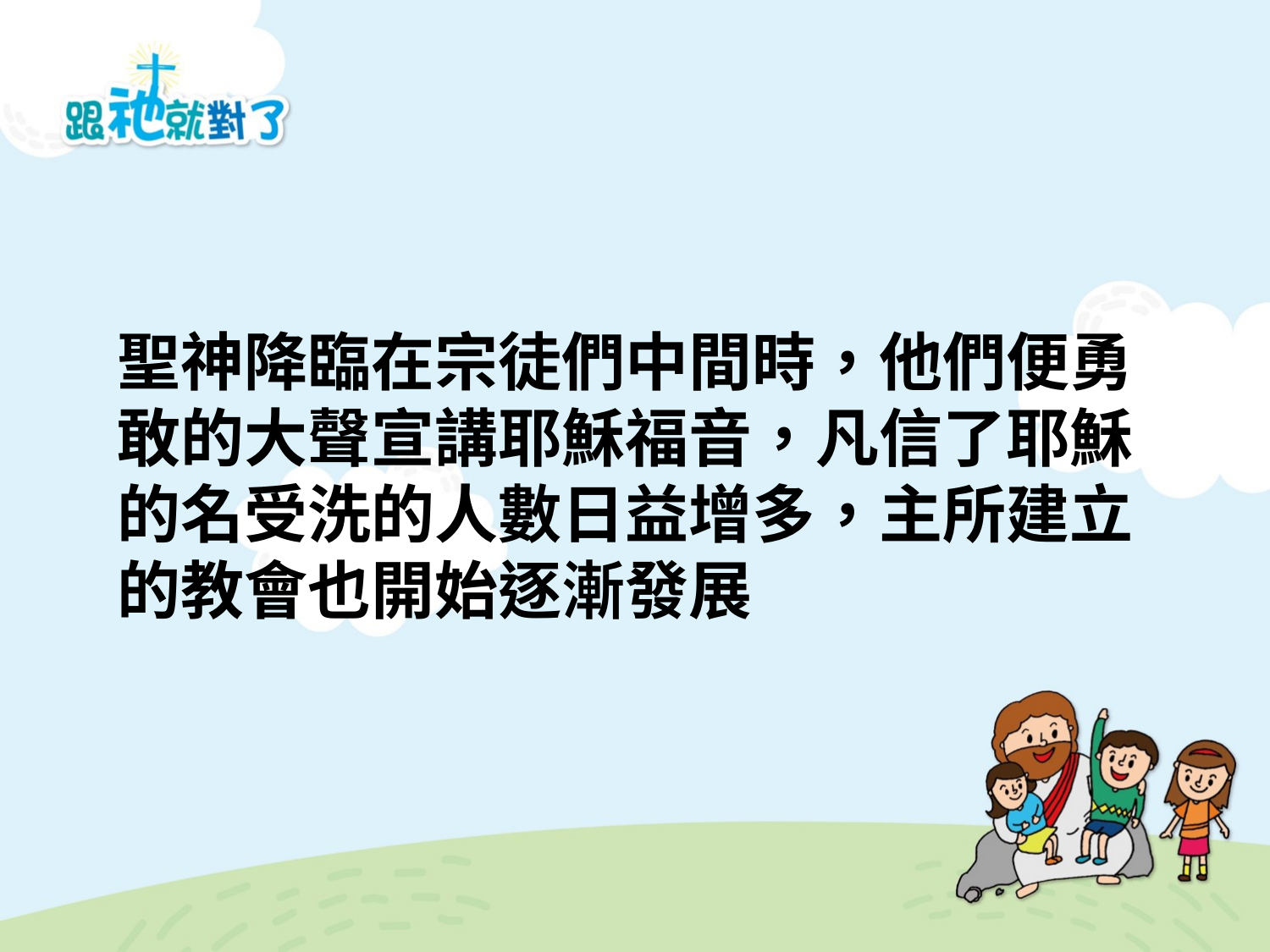

聖神降臨在宗徒們中間時，他們便勇敢的大聲宣講耶穌福音，凡信了耶穌的名受洗的人數日益增多，主所建立的教會也開始逐漸發展